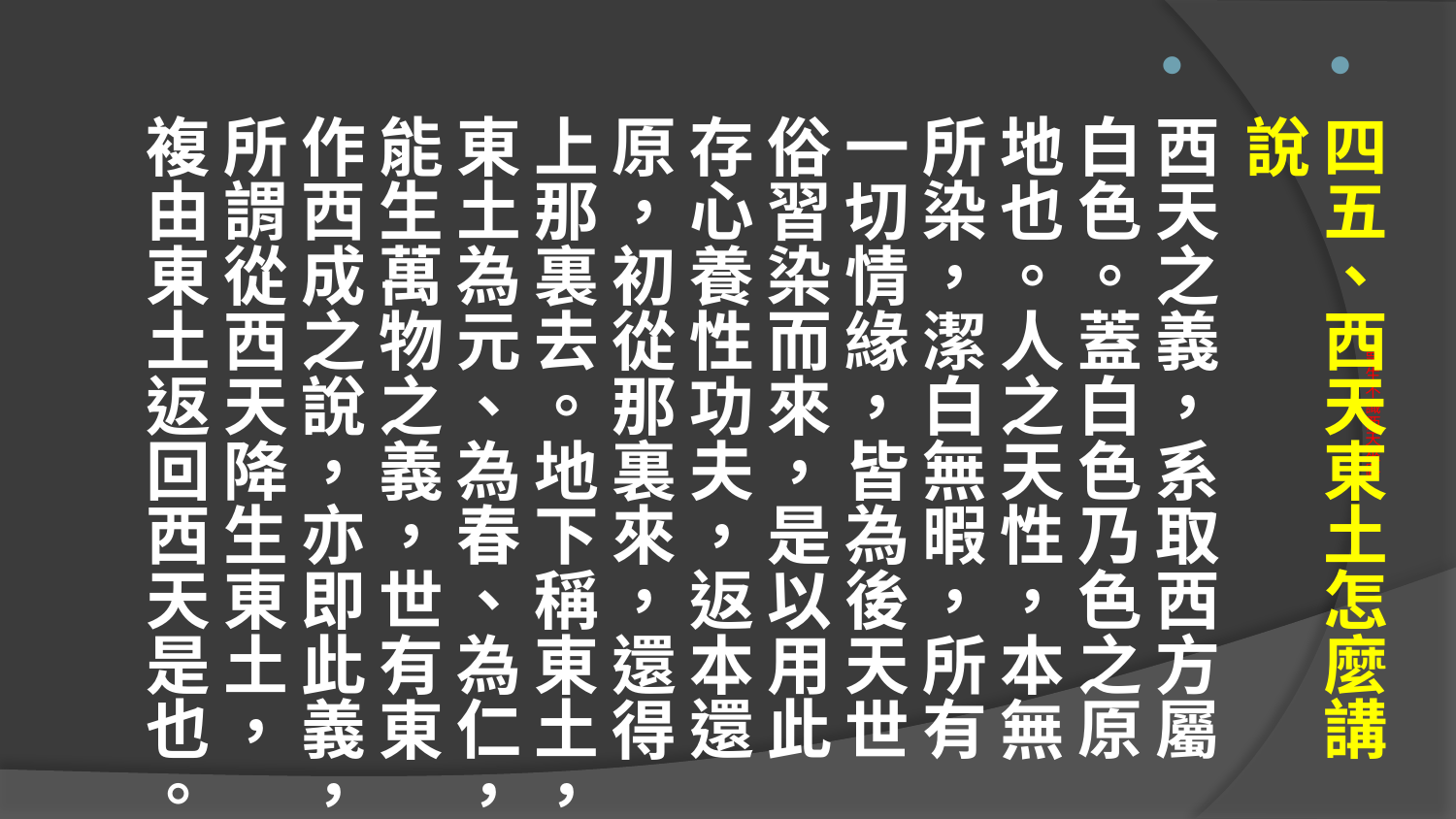

四五、西天東土怎麼講說
西天之義，系取西方屬白色。蓋白色乃色之原地也。人之天性，本無所染，潔白無暇，所有一切情緣，皆為後天世俗習染而來，是以用此存心養性功夫，返本還原，初從那裏來，還得上那裏去。地下稱東土，東土為元、為春、為仁，能生萬物之義，世有東作西成之說，亦即此義，所謂從西天降生東土，複由東土返回西天是也。

# 眾生不識西天來路